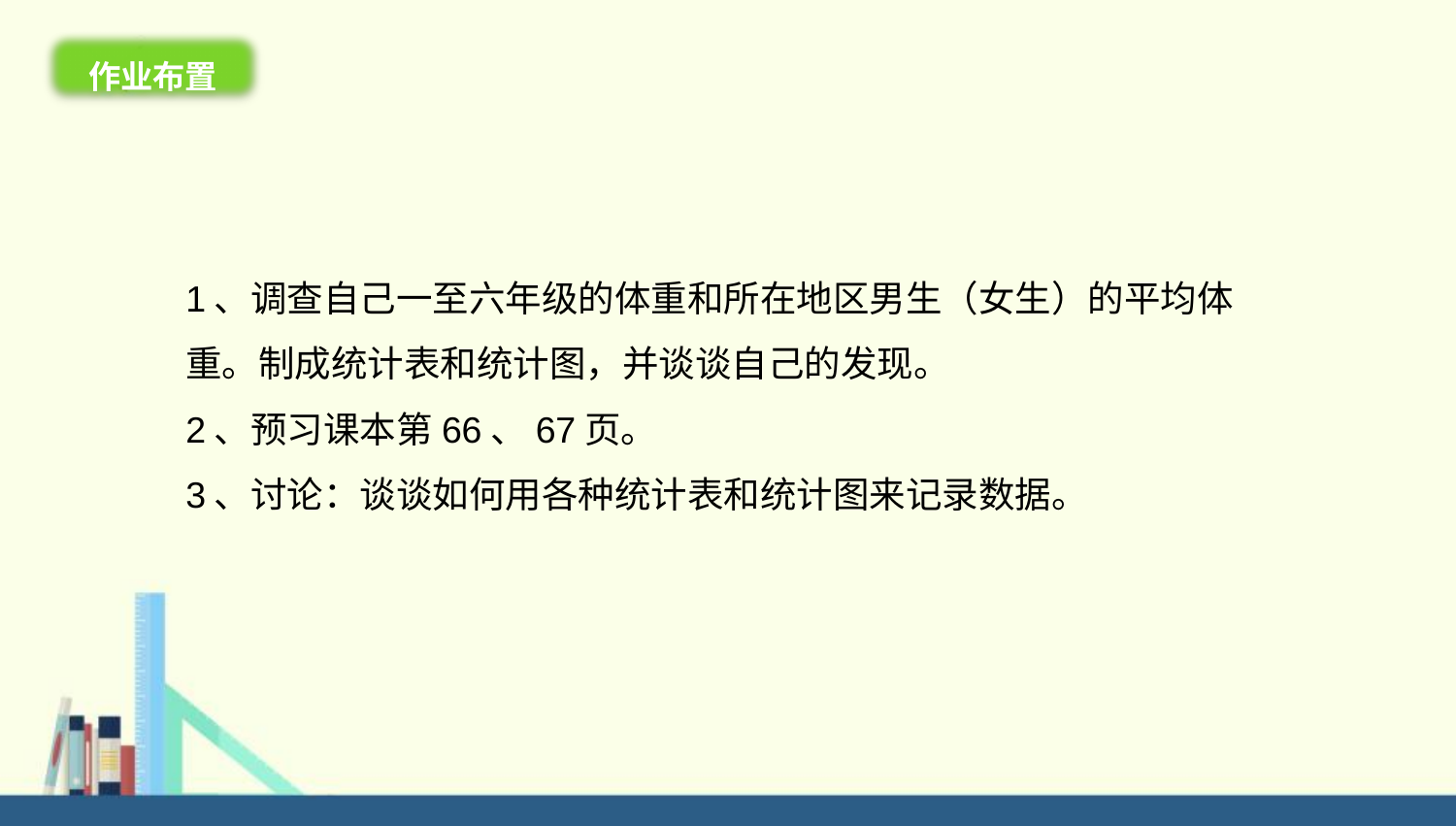

作业布置
1、调查自己一至六年级的体重和所在地区男生（女生）的平均体重。制成统计表和统计图，并谈谈自己的发现。
2、预习课本第66、67页。
3、讨论：谈谈如何用各种统计表和统计图来记录数据。